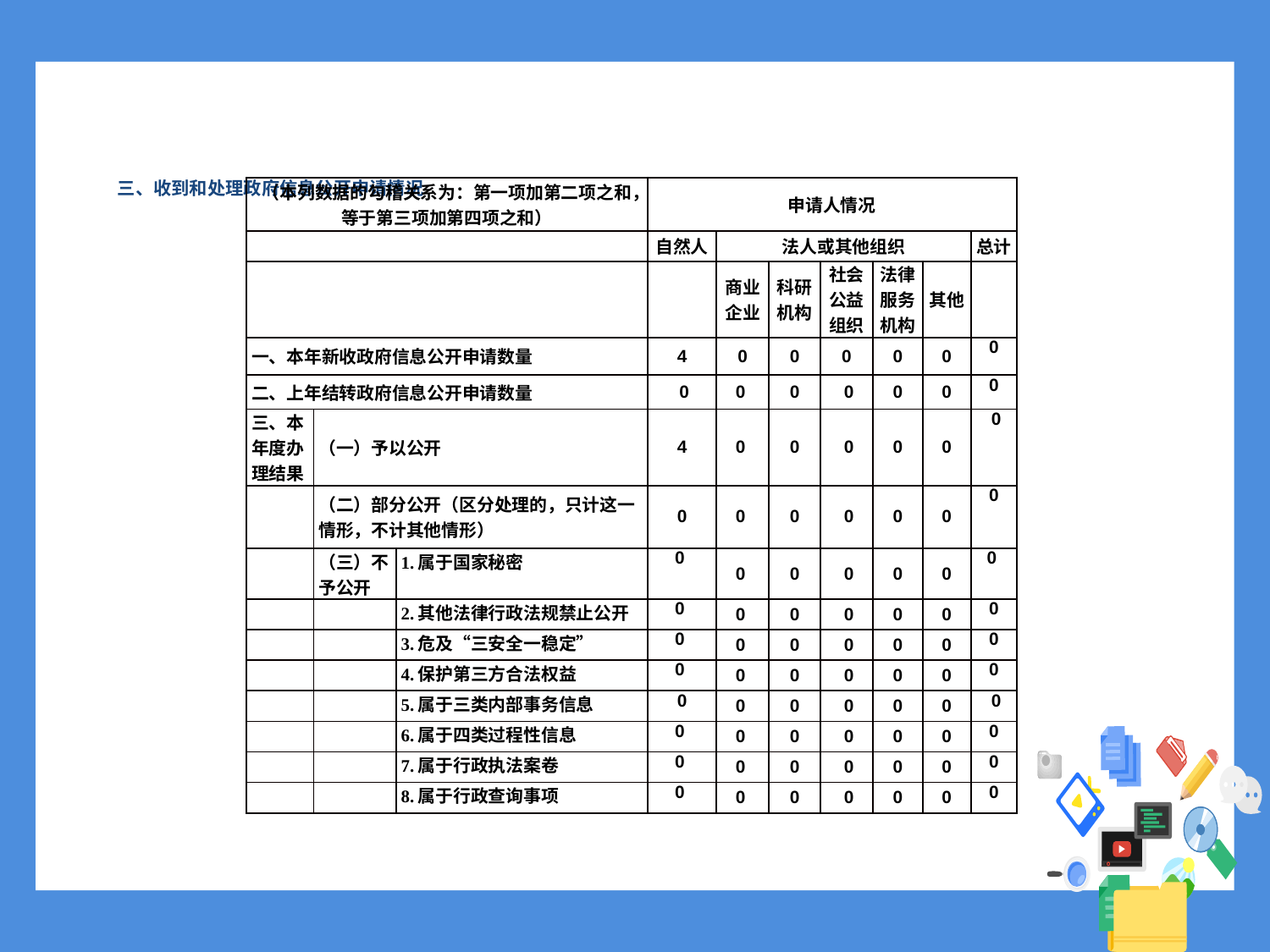

# 三、收到和处理政府信息公开申请情况
| （本列数据的勾稽关系为：第一项加第二项之和，等于第三项加第四项之和） |  |  | 申请人情况 |  |  |  |  |  |  |
| --- | --- | --- | --- | --- | --- | --- | --- | --- | --- |
|  |  |  | 自然人 | 法人或其他组织 |  |  |  |  | 总计 |
|  |  |  |  | 商业企业 | 科研机构 | 社会公益组织 | 法律服务机构 | 其他 |  |
| 一、本年新收政府信息公开申请数量 |  |  | 4 | 0 | 0 | 0 | 0 | 0 | 0 |
| 二、上年结转政府信息公开申请数量 |  |  | 0 | 0 | 0 | 0 | 0 | 0 | 0 |
| 三、本年度办理结果 | （一）予以公开 |  | 4 | 0 | 0 | 0 | 0 | 0 | 0 |
|  | （二）部分公开（区分处理的，只计这一情形，不计其他情形） |  | 0 | 0 | 0 | 0 | 0 | 0 | 0 |
|  | （三）不予公开 | 1.属于国家秘密 | 0 | 0 | 0 | 0 | 0 | 0 | 0 |
|  |  | 2.其他法律行政法规禁止公开 | 0 | 0 | 0 | 0 | 0 | 0 | 0 |
|  |  | 3.危及“三安全一稳定” | 0 | 0 | 0 | 0 | 0 | 0 | 0 |
|  |  | 4.保护第三方合法权益 | 0 | 0 | 0 | 0 | 0 | 0 | 0 |
|  |  | 5.属于三类内部事务信息 | 0 | 0 | 0 | 0 | 0 | 0 | 0 |
|  |  | 6.属于四类过程性信息 | 0 | 0 | 0 | 0 | 0 | 0 | 0 |
|  |  | 7.属于行政执法案卷 | 0 | 0 | 0 | 0 | 0 | 0 | 0 |
|  |  | 8.属于行政查询事项 | 0 | 0 | 0 | 0 | 0 | 0 | 0 |